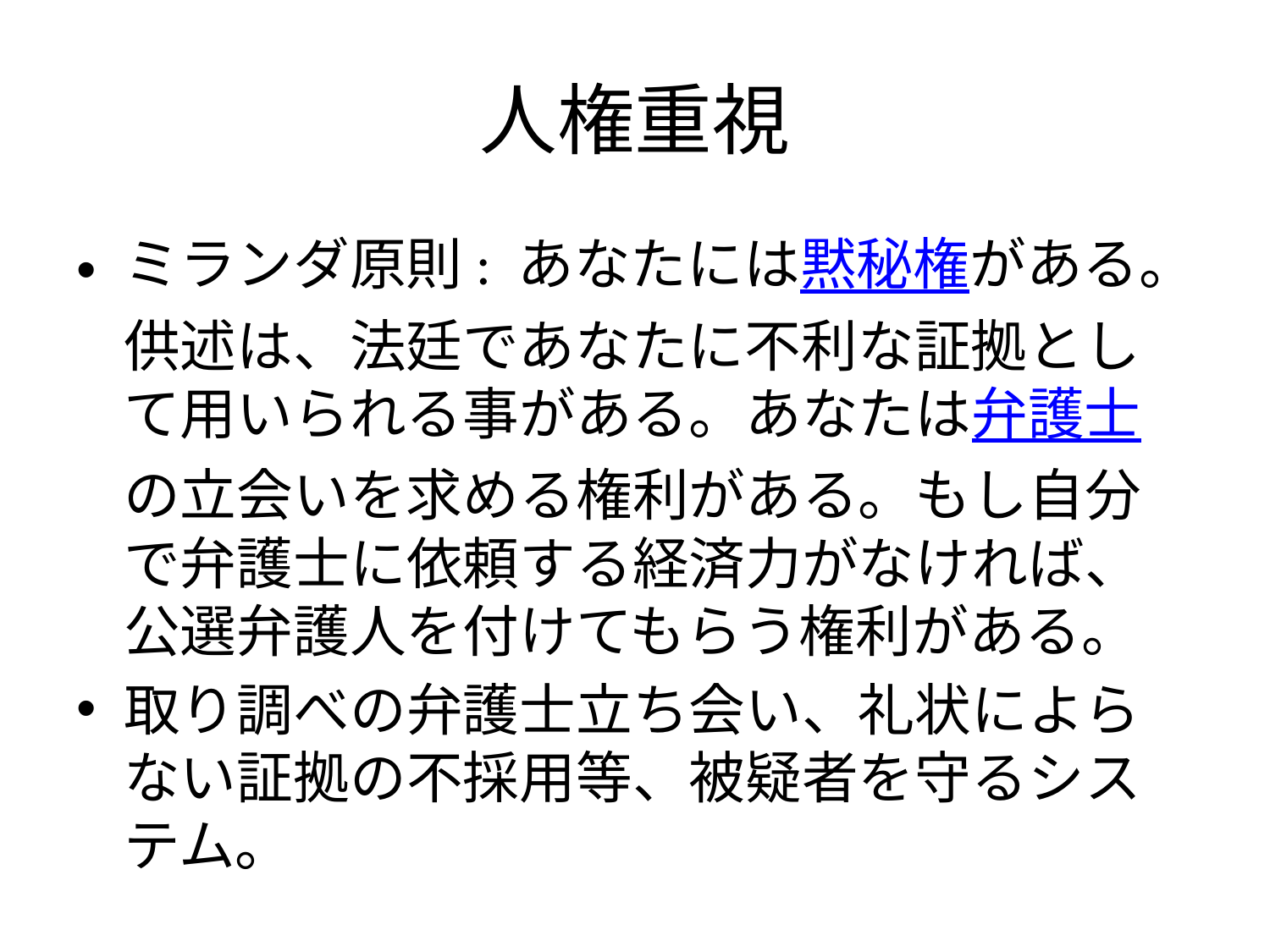

# 人権重視
ミランダ原則: あなたには黙秘権がある。供述は、法廷であなたに不利な証拠として用いられる事がある。あなたは弁護士の立会いを求める権利がある。もし自分で弁護士に依頼する経済力がなければ、公選弁護人を付けてもらう権利がある。
取り調べの弁護士立ち会い、礼状によらない証拠の不採用等、被疑者を守るシステム。